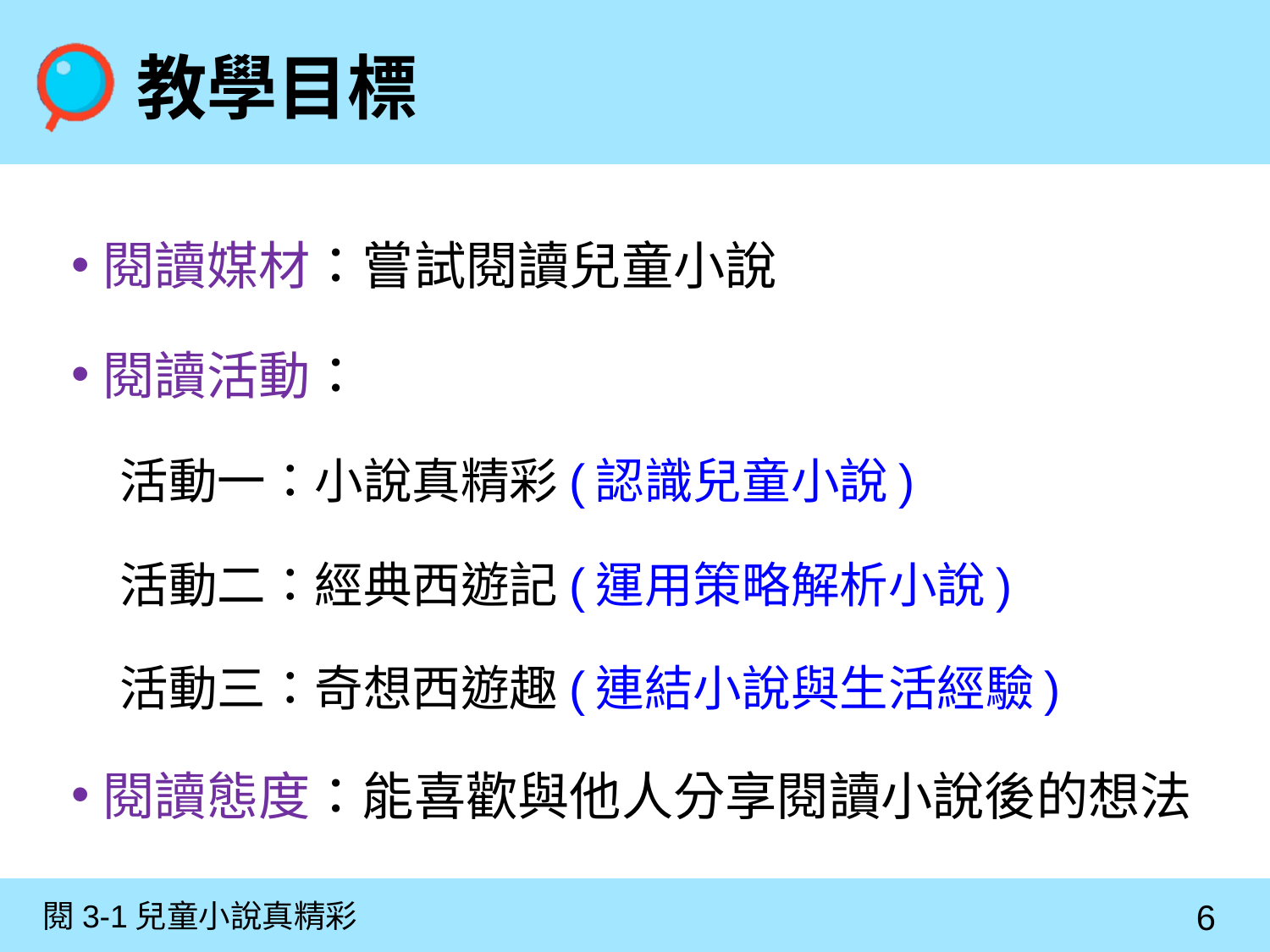

# 教學目標
閱讀媒材：嘗試閱讀兒童小說
閱讀活動：
　活動一：小說真精彩(認識兒童小說)
　活動二：經典西遊記(運用策略解析小說)
　活動三：奇想西遊趣(連結小說與生活經驗)
閱讀態度：能喜歡與他人分享閱讀小說後的想法
6